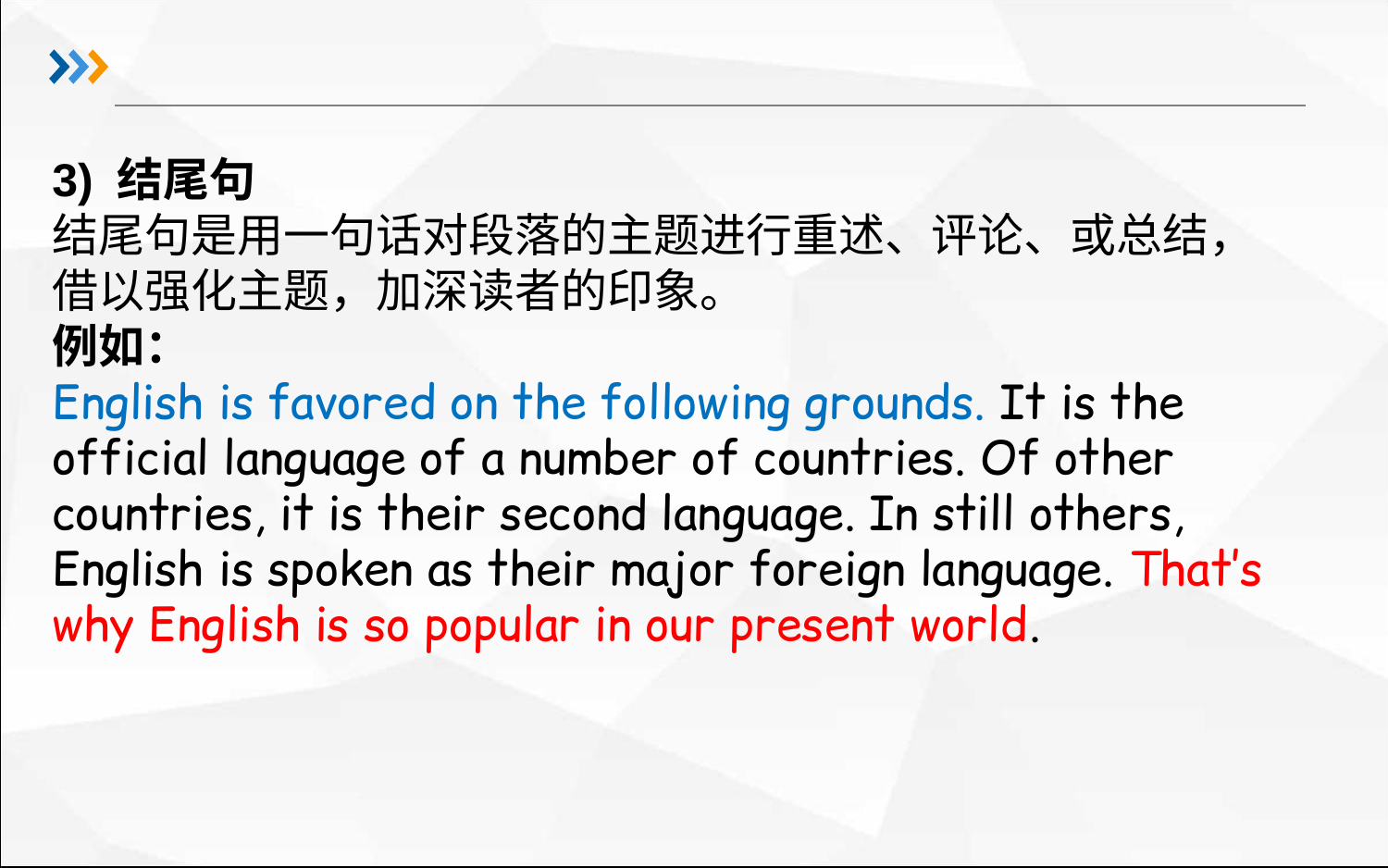

3) 结尾句
结尾句是用一句话对段落的主题进行重述、评论、或总结，借以强化主题，加深读者的印象。
例如：
English is favored on the following grounds. It is the official language of a number of countries. Of other countries, it is their second language. In still others, English is spoken as their major foreign language. That’s why English is so popular in our present world.